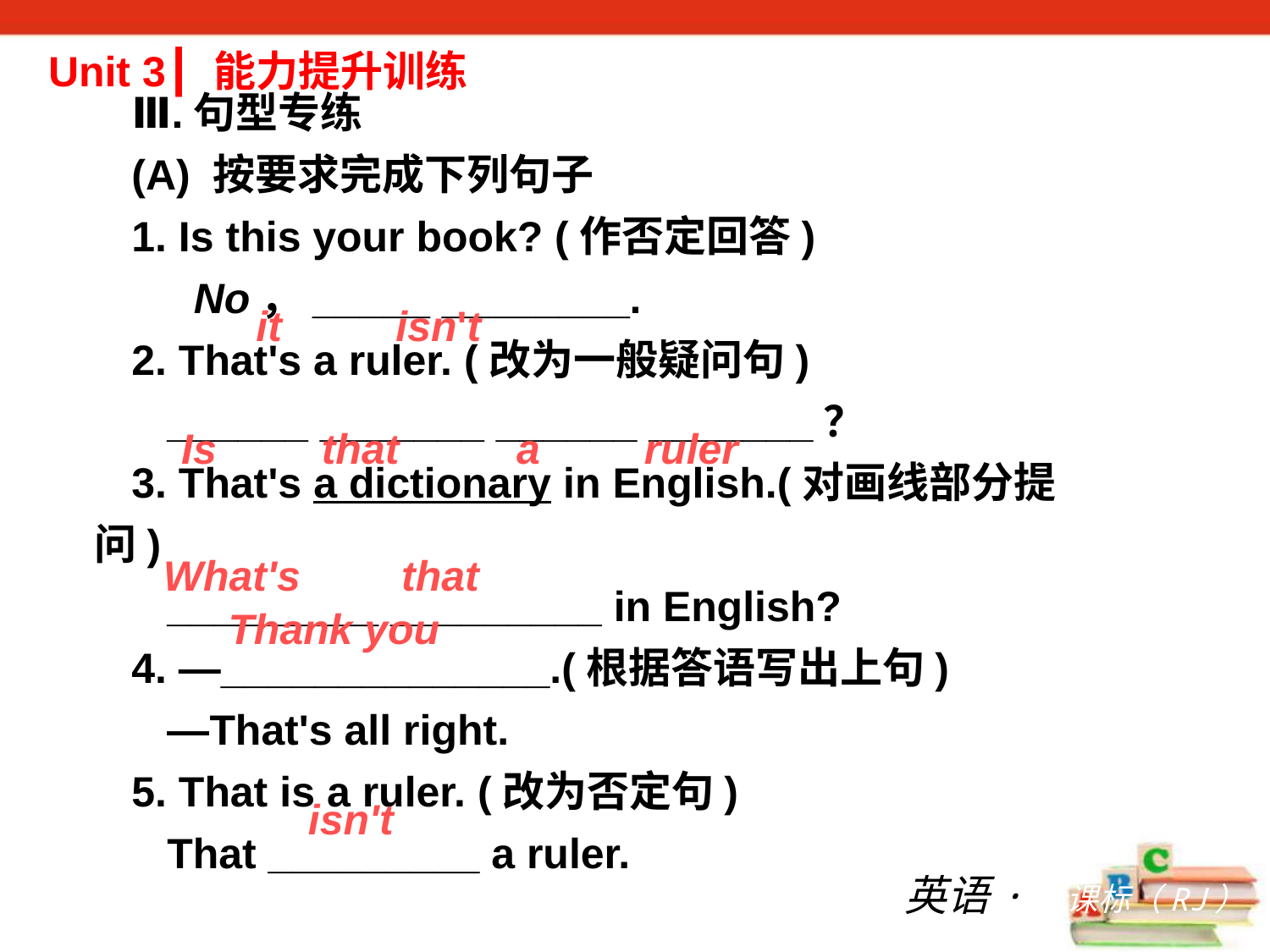

Unit 3┃ 能力提升训练
Ⅲ.句型专练
(A) 按要求完成下列句子
1. Is this your book? (作否定回答)
　 No，_____ ________.
2. That's a ruler. (改为一般疑问句)
   ______ _______ ______ _______？
3. That's a dictionary in English.(对画线部分提问)
   _________ _________ in English?
4. —______________.(根据答语写出上句)
   —That's all right.
5. That is a ruler. (改为否定句)
   That _________ a ruler.
it
isn't
Is
that
a
ruler
What's
that
Thank you
isn't
英语·新课标（RJ）